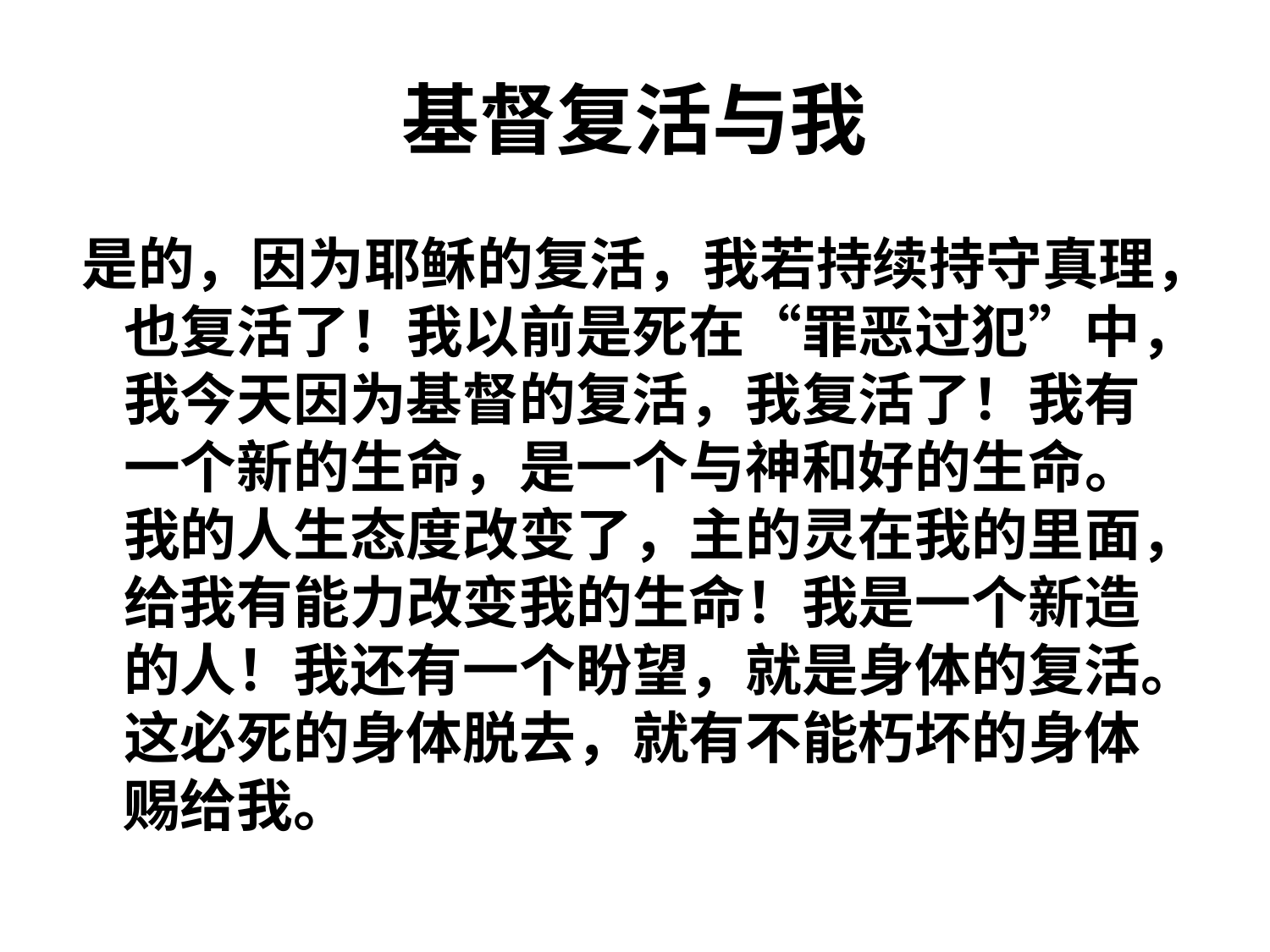

# 基督复活与我
是的，因为耶稣的复活，我若持续持守真理，也复活了！我以前是死在“罪恶过犯”中，我今天因为基督的复活，我复活了！我有一个新的生命，是一个与神和好的生命。我的人生态度改变了，主的灵在我的里面，给我有能力改变我的生命！我是一个新造的人！我还有一个盼望，就是身体的复活。这必死的身体脱去，就有不能朽坏的身体赐给我。